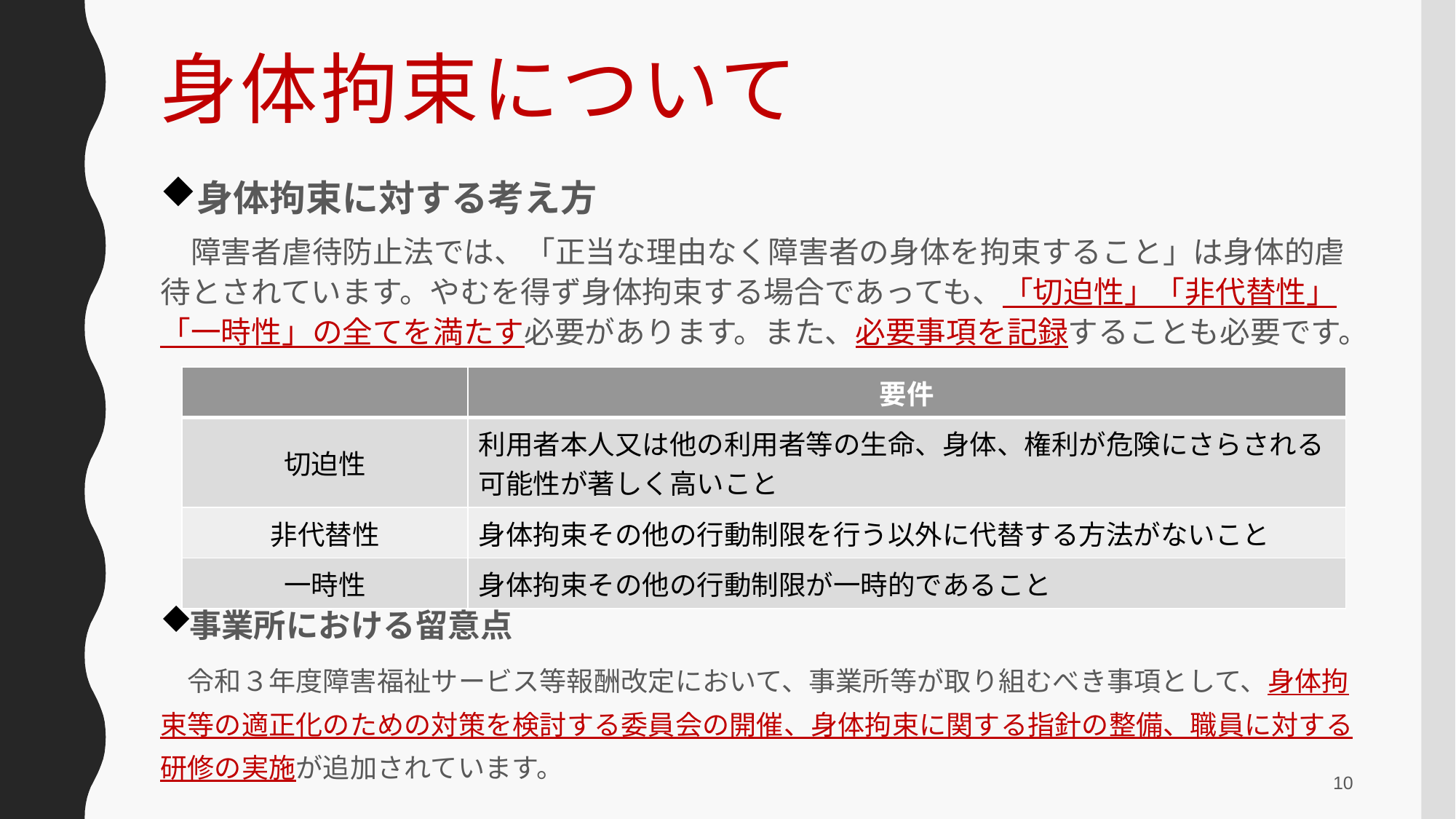

# 身体拘束について
身体拘束に対する考え方
　障害者虐待防止法では、「正当な理由なく障害者の身体を拘束すること」は身体的虐待とされています。やむを得ず身体拘束する場合であっても、「切迫性」「非代替性」「一時性」の全てを満たす必要があります。また、必要事項を記録することも必要です。
|  | 要件 |
| --- | --- |
| 切迫性 | 利用者本人又は他の利用者等の生命、身体、権利が危険にさらされる可能性が著しく高いこと |
| 非代替性 | 身体拘束その他の行動制限を行う以外に代替する方法がないこと |
| 一時性 | 身体拘束その他の行動制限が一時的であること |
事業所における留意点
　令和３年度障害福祉サービス等報酬改定において、事業所等が取り組むべき事項として、身体拘束等の適正化のための対策を検討する委員会の開催、身体拘束に関する指針の整備、職員に対する研修の実施が追加されています。
10